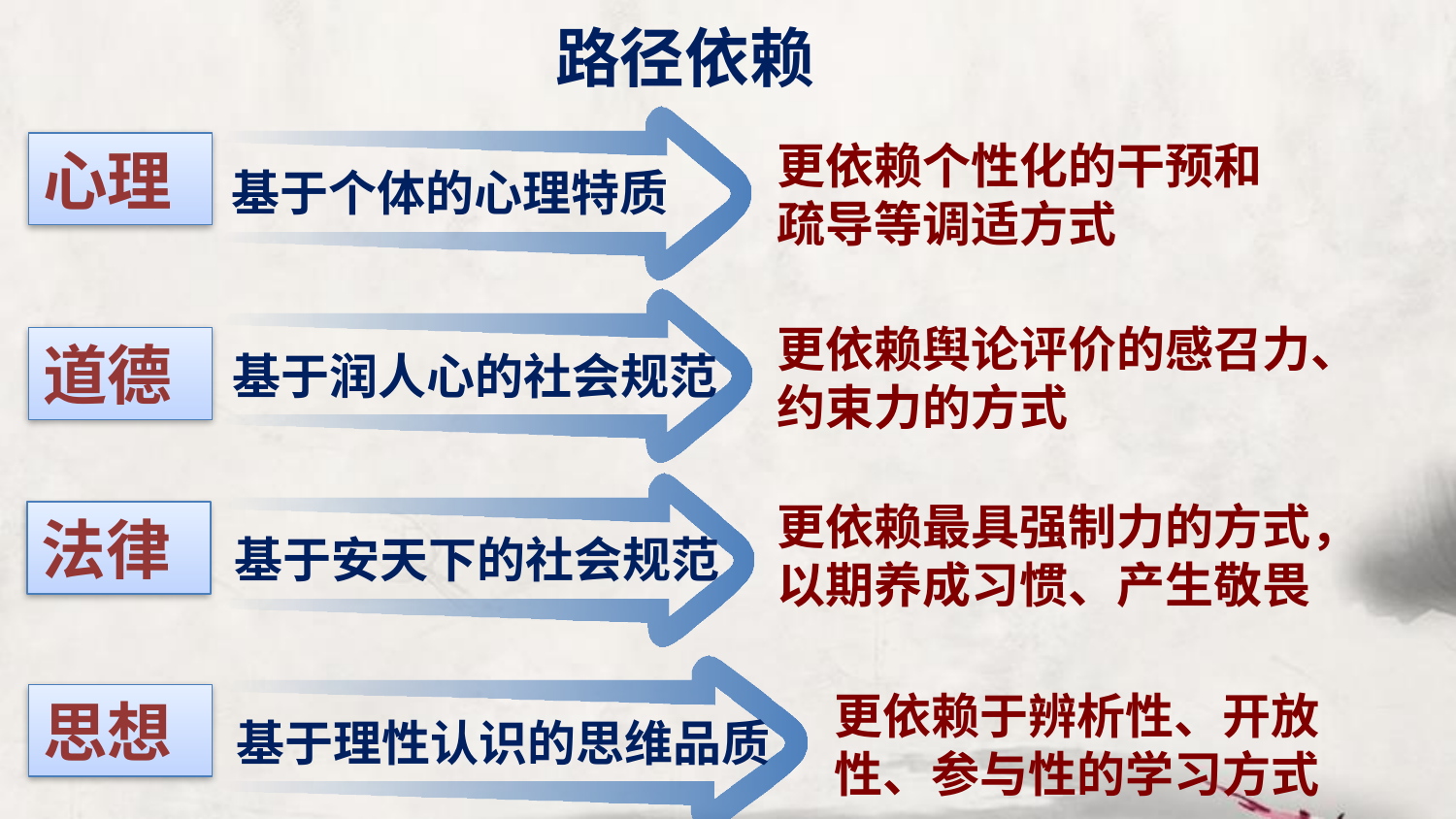

路径依赖
基于个体的心理特质
更依赖个性化的干预和疏导等调适方式
心理
基于润人心的社会规范
更依赖舆论评价的感召力、约束力的方式
道德
基于安天下的社会规范
更依赖最具强制力的方式，以期养成习惯、产生敬畏
法律
基于理性认识的思维品质
更依赖于辨析性、开放性、参与性的学习方式
思想